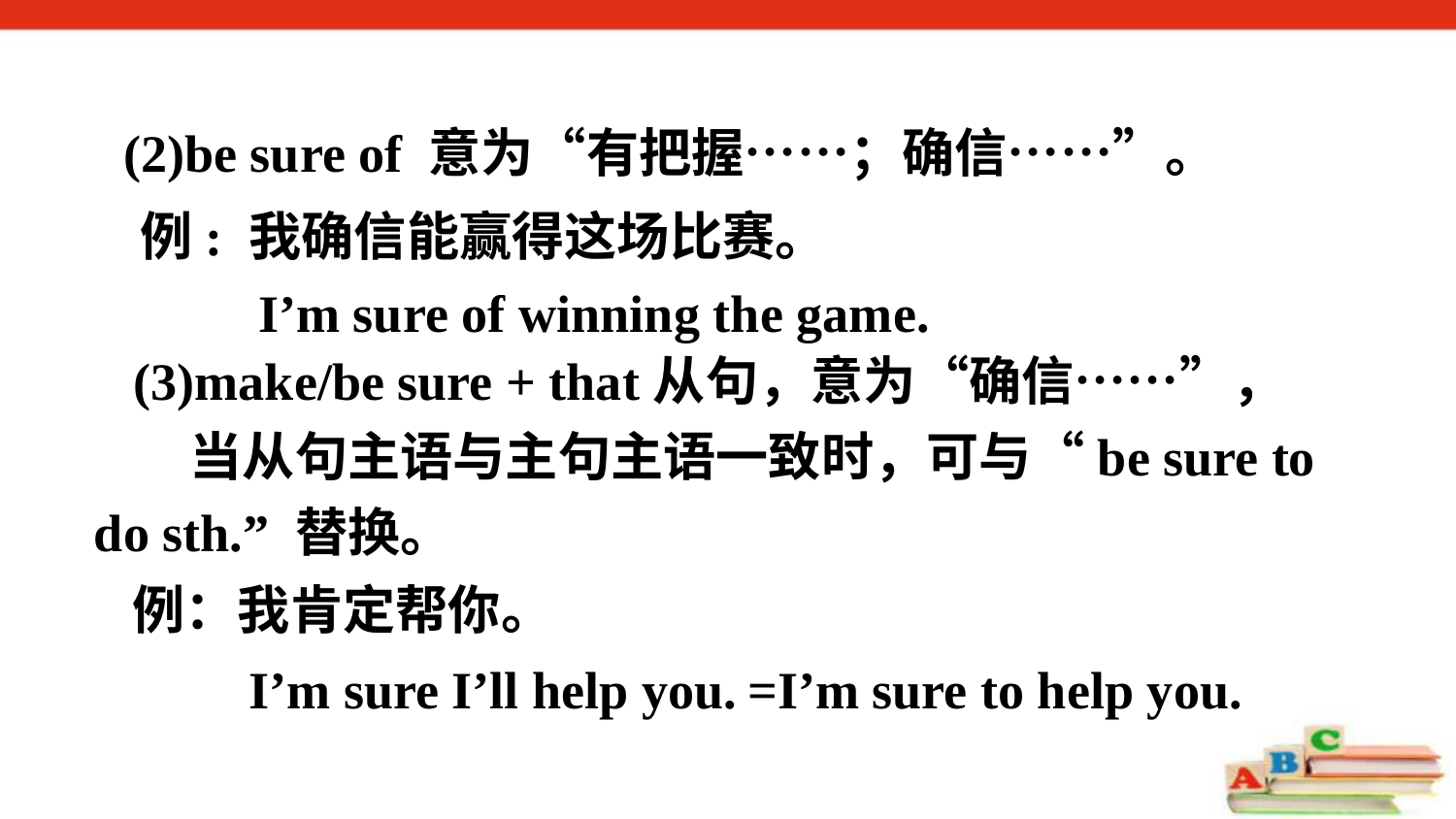

(2)be sure of 意为“有把握……；确信……”。
例: 我确信能赢得这场比赛。
         I’m sure of winning the game.
   (3)make/be sure + that从句，意为“确信……”，
       当从句主语与主句主语一致时，可与“be sure to do sth.” 替换。
例：我肯定帮你。
I’m sure I’ll help you.
=I’m sure to help you.